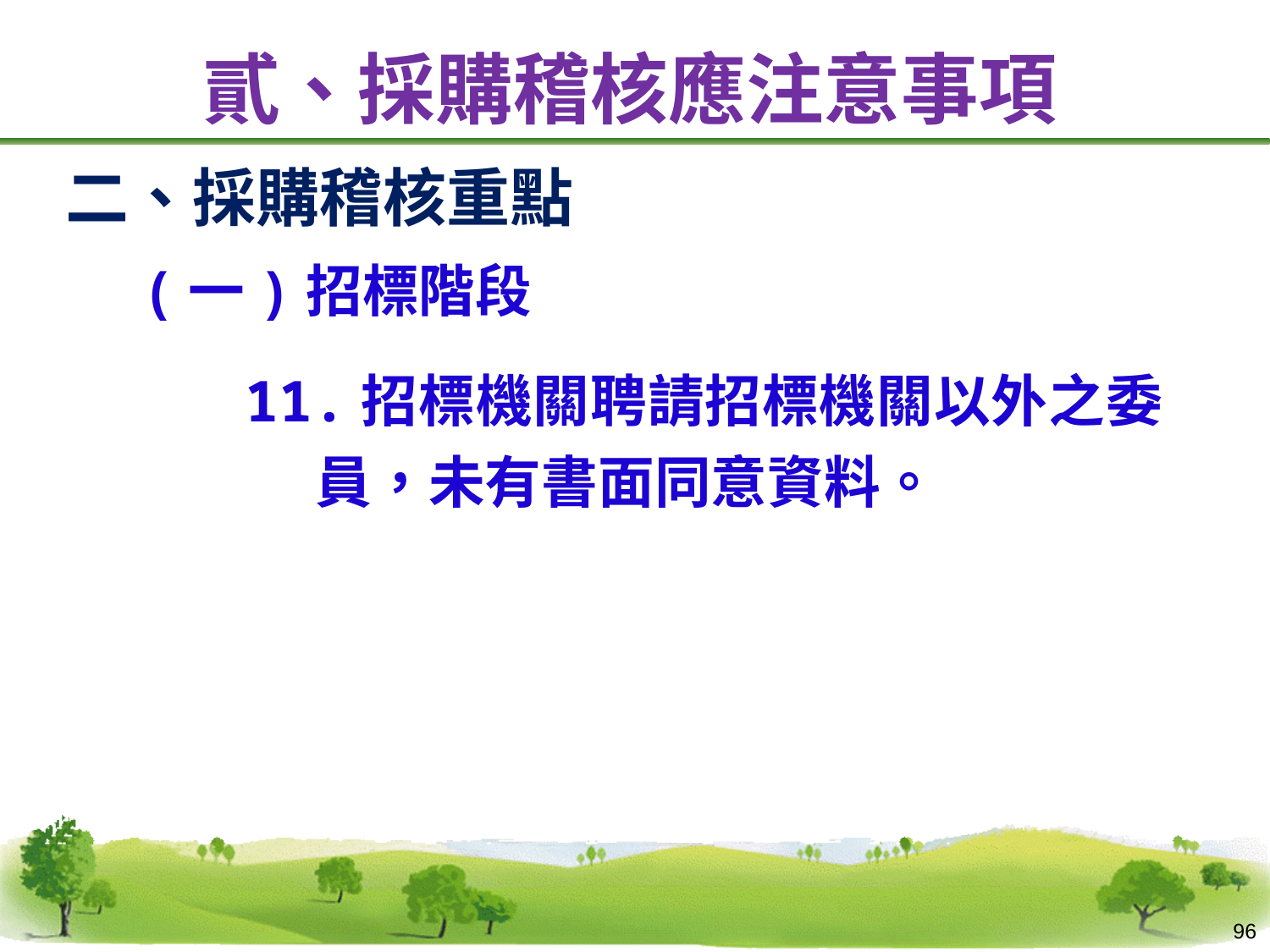

# 貳、採購稽核應注意事項
二、採購稽核重點
(一)招標階段
   11.招標機關聘請招標機關以外之委員，未有書面同意資料。

96